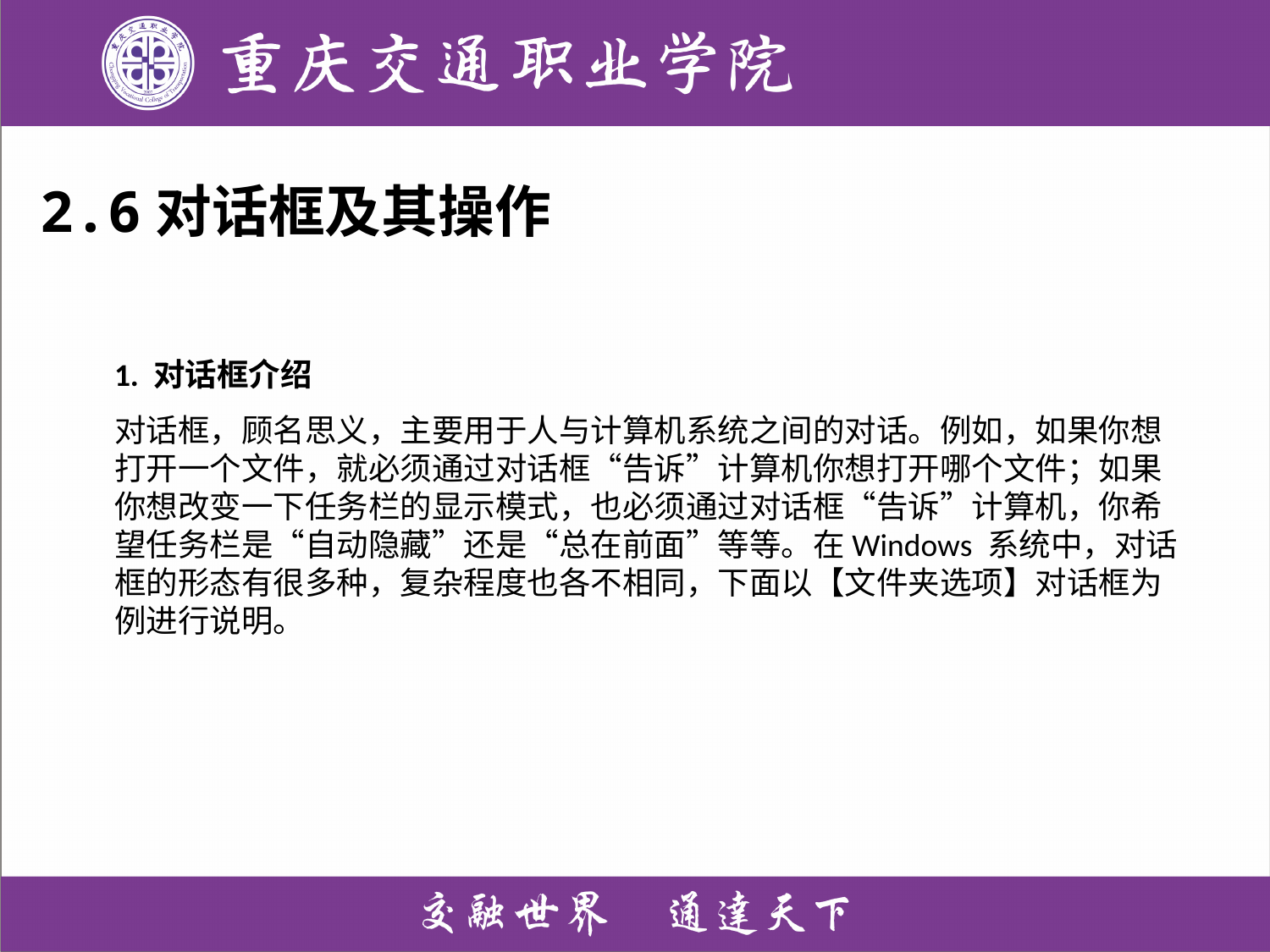

# 2.6对话框及其操作
1. 对话框介绍
对话框，顾名思义，主要用于人与计算机系统之间的对话。例如，如果你想打开一个文件，就必须通过对话框“告诉”计算机你想打开哪个文件；如果你想改变一下任务栏的显示模式，也必须通过对话框“告诉”计算机，你希望任务栏是“自动隐藏”还是“总在前面”等等。在Windows 系统中，对话框的形态有很多种，复杂程度也各不相同，下面以【文件夹选项】对话框为例进行说明。